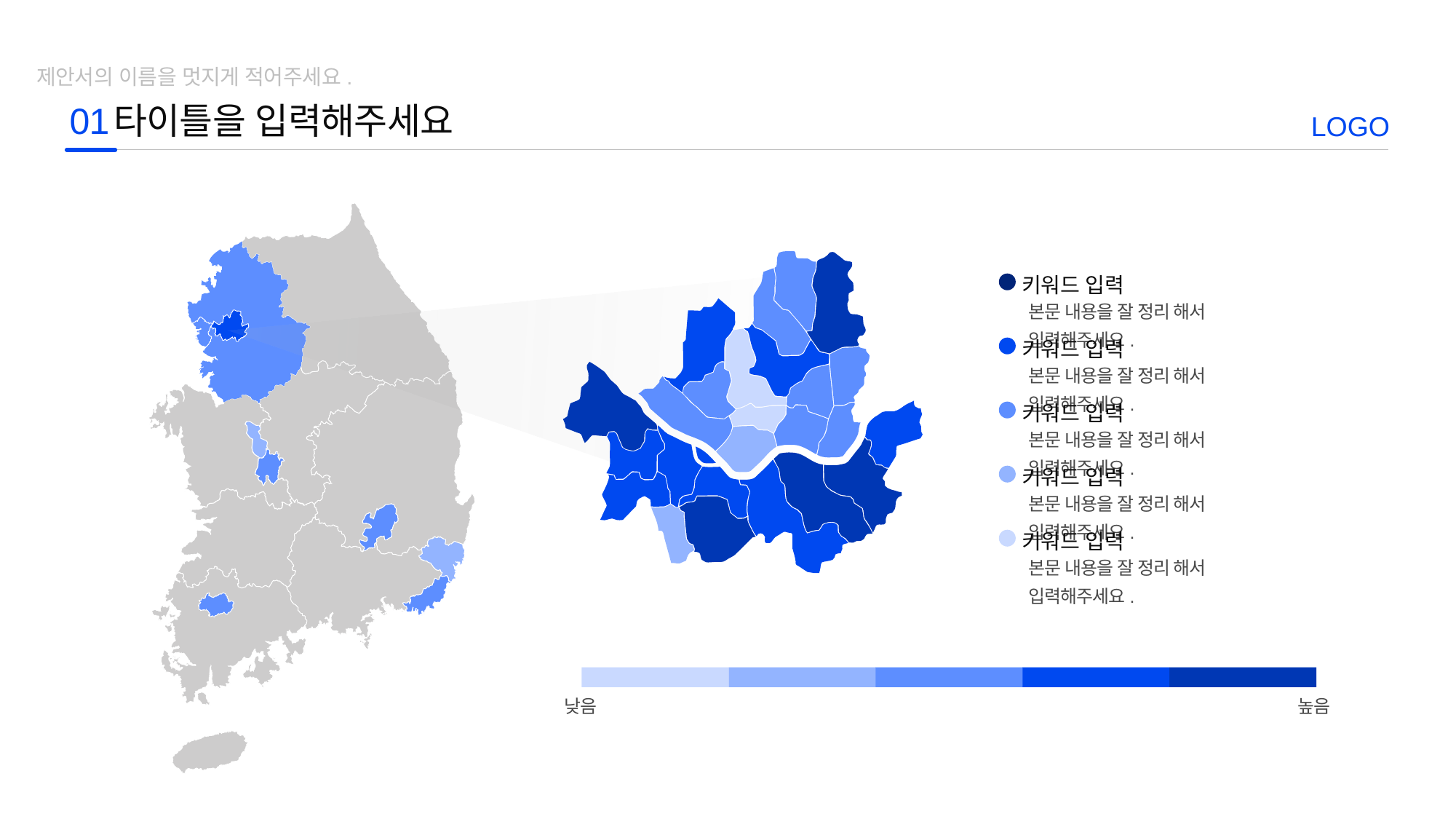

제안서의 이름을 멋지게 적어주세요.
01
타이틀을 입력해주세요

LOGO

키워드 입력

본문 내용을 잘 정리 해서 입력해주세요.

키워드 입력

본문 내용을 잘 정리 해서 입력해주세요.

키워드 입력

본문 내용을 잘 정리 해서 입력해주세요.

키워드 입력

본문 내용을 잘 정리 해서 입력해주세요.

키워드 입력

본문 내용을 잘 정리 해서 입력해주세요.

낮음
높음